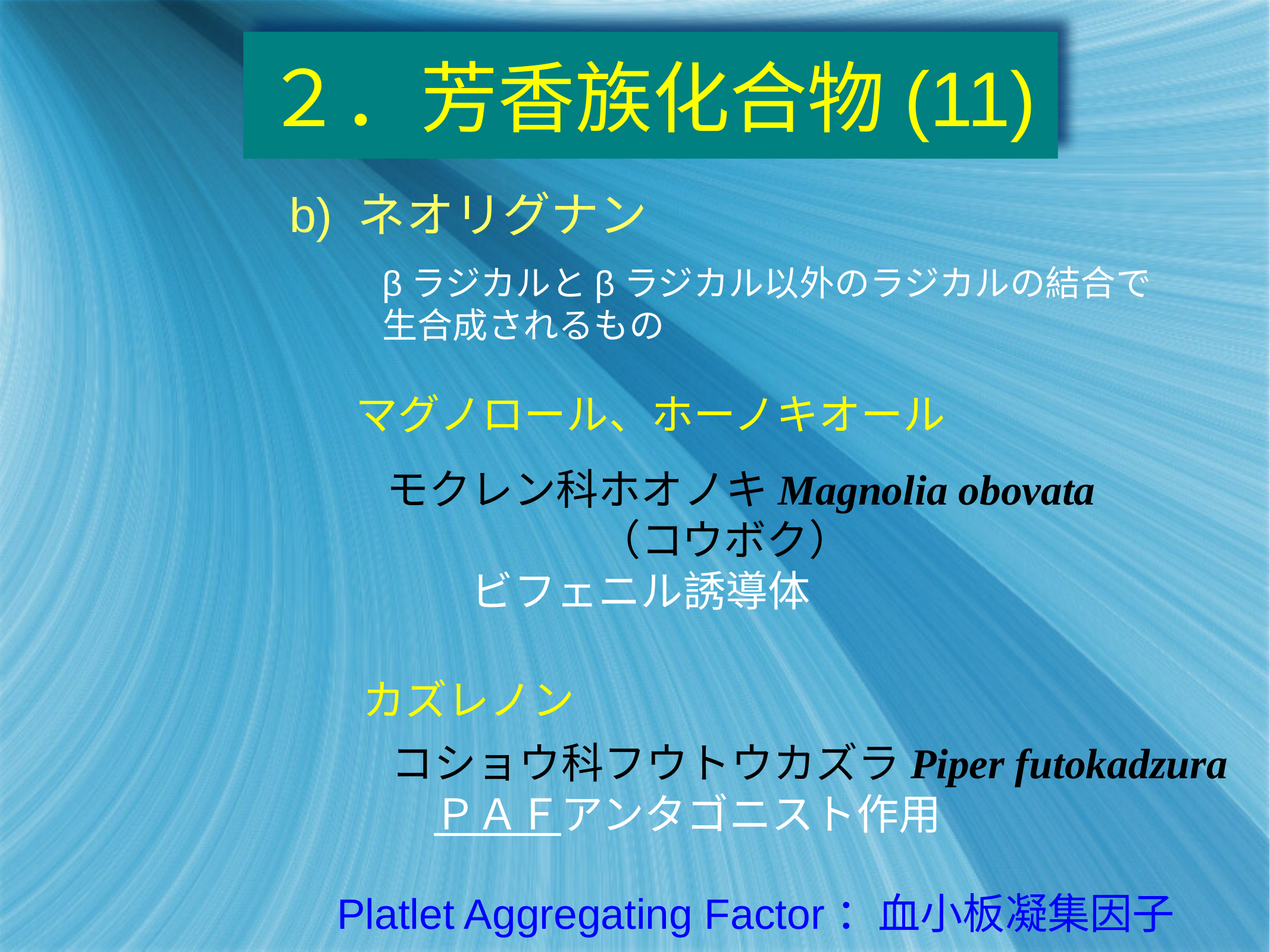

# ２．芳香族化合物(11)
b) ネオリグナン
βラジカルとβラジカル以外のラジカルの結合で
生合成されるもの
マグノロール、ホーノキオール
モクレン科ホオノキMagnolia obovata
　　　　　（コウボク）
　　ビフェニル誘導体
カズレノン
コショウ科フウトウカズラPiper futokadzura
　ＰＡＦアンタゴニスト作用
Platlet Aggregating Factor：血小板凝集因子